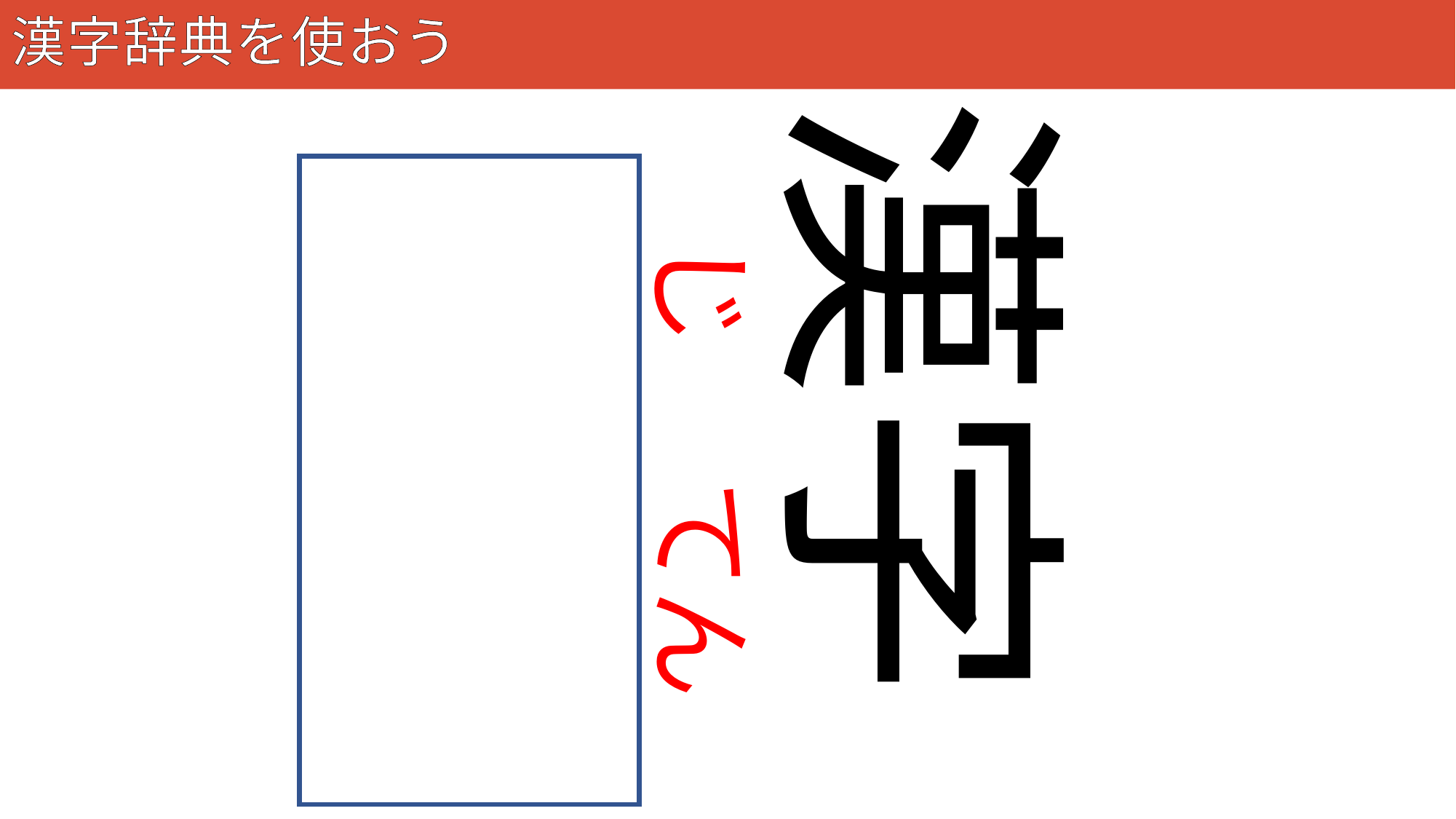

# 漢字辞典を使おう
19
漢字

辞典
じ　 てん